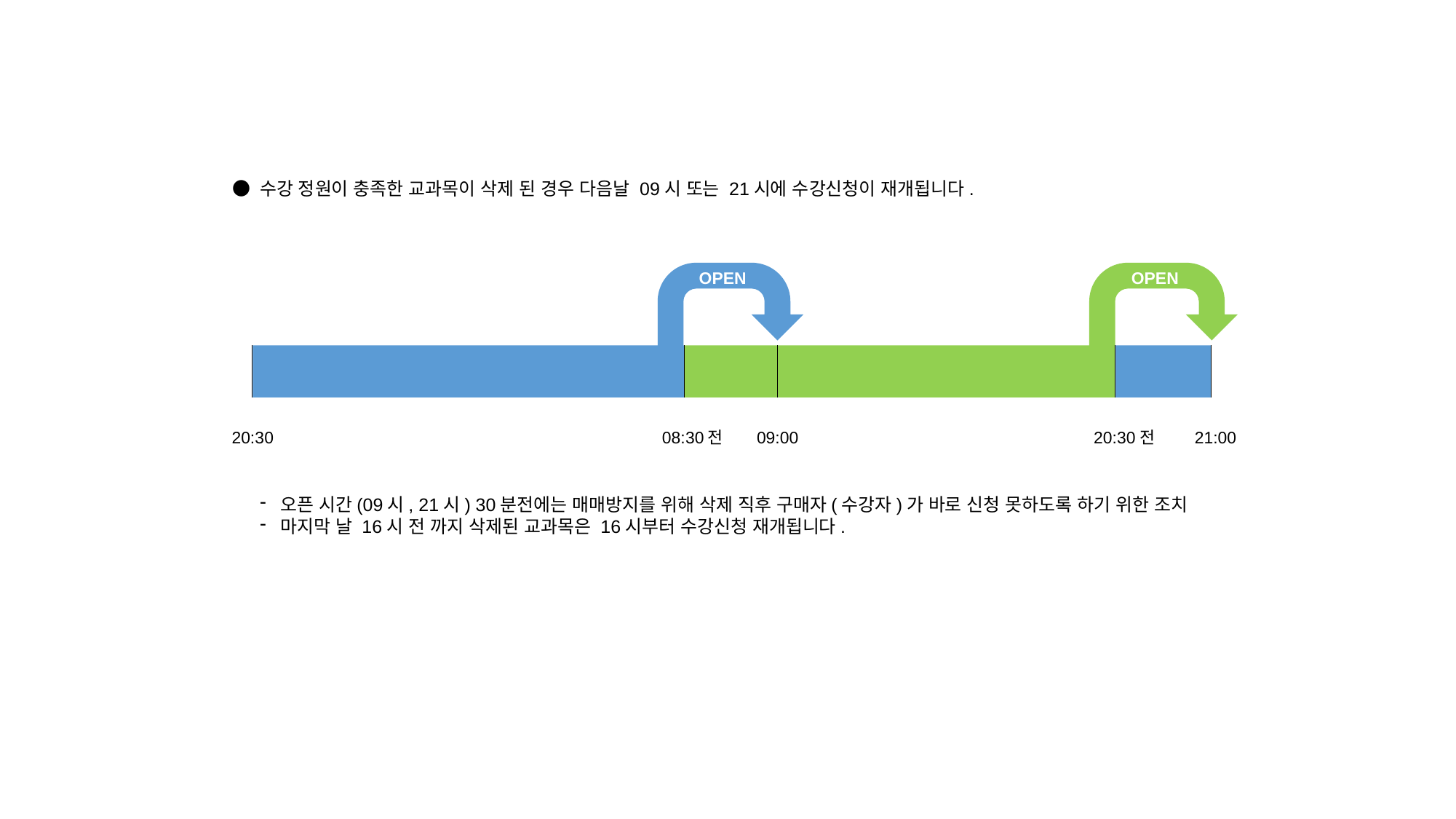

● 수강 정원이 충족한 교과목이 삭제 된 경우 다음날 09시 또는 21시에 수강신청이 재개됩니다.
 OPEN
 OPEN

20:30
08:30전
09:00
20:30전
21:00
오픈 시간(09시, 21시) 30분전에는 매매방지를 위해 삭제 직후 구매자(수강자)가 바로 신청 못하도록 하기 위한 조치
마지막 날 16시 전 까지 삭제된 교과목은 16시부터 수강신청 재개됩니다.